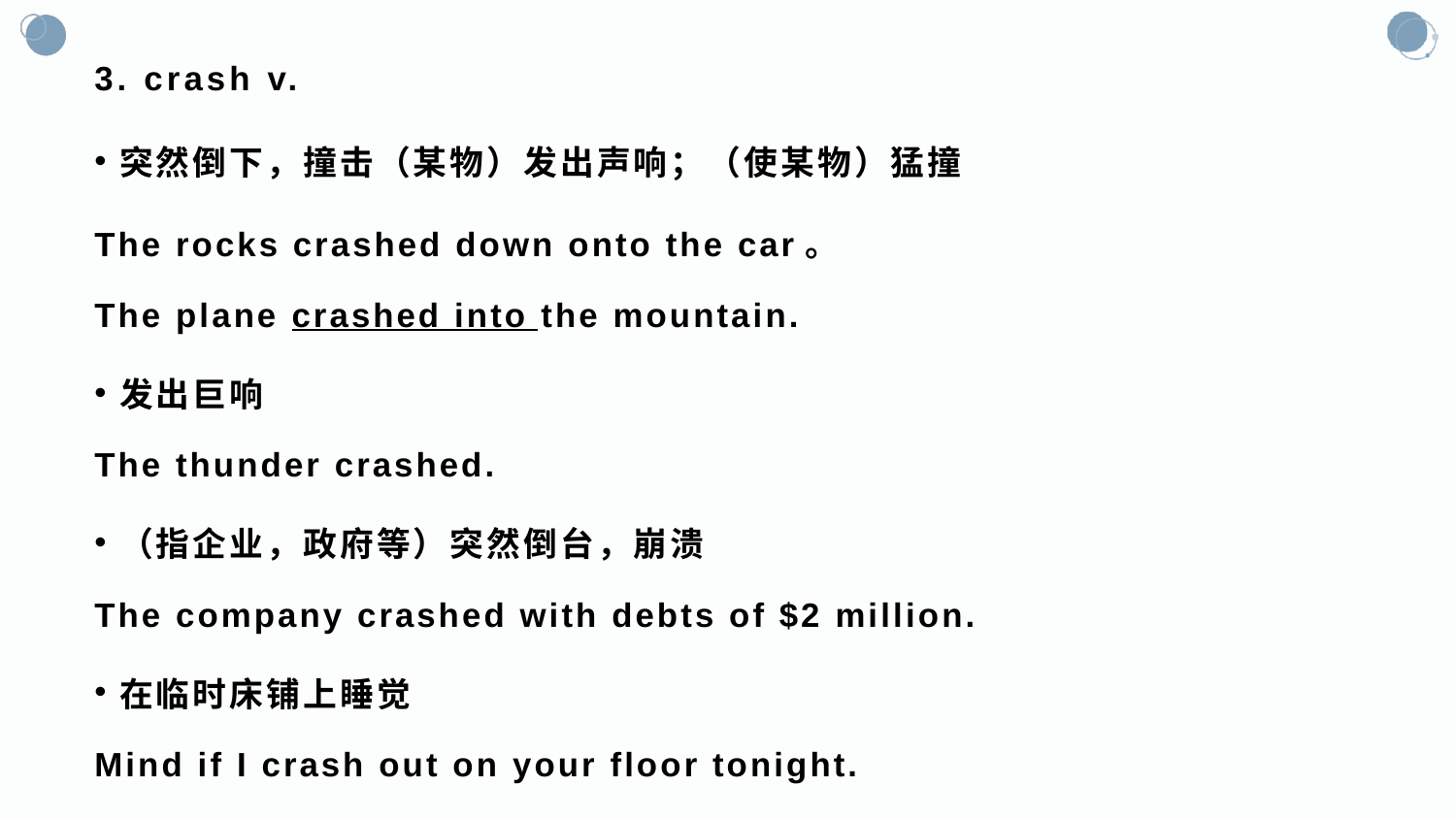

# 3. crash v.
突然倒下，撞击（某物）发出声响；（使某物）猛撞
The rocks crashed down onto the car。
The plane crashed into the mountain.
发出巨响
The thunder crashed.
（指企业，政府等）突然倒台，崩溃
The company crashed with debts of $2 million.
在临时床铺上睡觉
Mind if I crash out on your floor tonight.